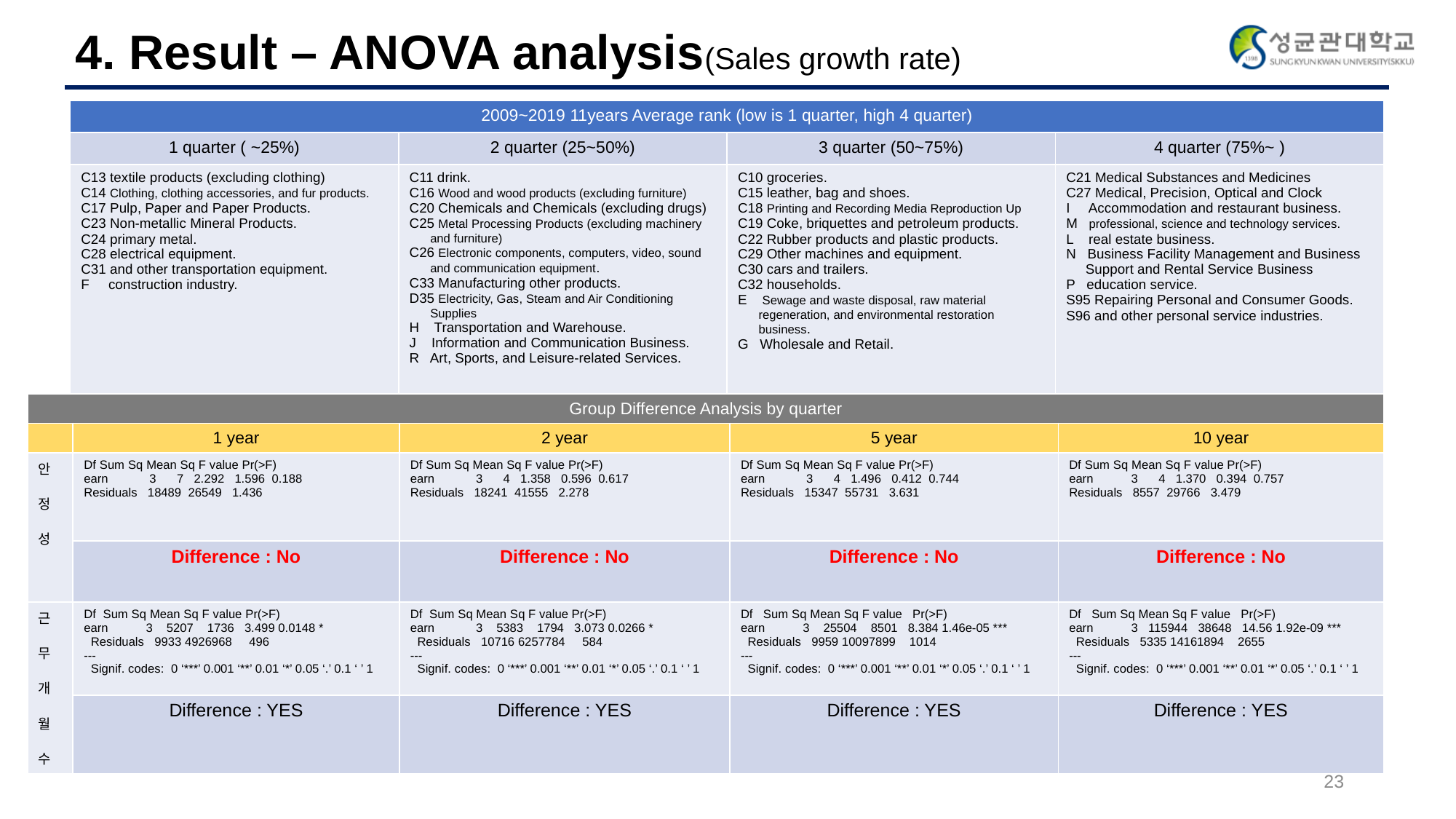

4. Result – ANOVA analysis(Sales growth rate)

| 2009~2019 11years Average rank (low is 1 quarter, high 4 quarter) | 25~50% | 50~75% | 75%~ |
| --- | --- | --- | --- |
| 1 quarter ( ~25%) | 2 quarter (25~50%) | 3 quarter (50~75%) | 4 quarter (75%~ ) |
| C13 textile products (excluding clothing) C14 Clothing, clothing accessories, and fur products. C17 Pulp, Paper and Paper Products. C23 Non-metallic Mineral Products. C24 primary metal. C28 electrical equipment. C31 and other transportation equipment. F construction industry. | C11 drink. C16 Wood and wood products (excluding furniture) C20 Chemicals and Chemicals (excluding drugs) C25 Metal Processing Products (excluding machinery and furniture) C26 Electronic components, computers, video, sound and communication equipment. C33 Manufacturing other products. D35 Electricity, Gas, Steam and Air Conditioning Supplies H Transportation and Warehouse. J Information and Communication Business. R Art, Sports, and Leisure-related Services. | C10 groceries. C15 leather, bag and shoes. C18 Printing and Recording Media Reproduction Up C19 Coke, briquettes and petroleum products. C22 Rubber products and plastic products. C29 Other machines and equipment. C30 cars and trailers. C32 households. E Sewage and waste disposal, raw material regeneration, and environmental restoration business. G Wholesale and Retail. | C21 Medical Substances and Medicines C27 Medical, Precision, Optical and Clock I Accommodation and restaurant business. M professional, science and technology services. L real estate business. N Business Facility Management and Business Support and Rental Service Business P education service. S95 Repairing Personal and Consumer Goods. S96 and other personal service industries. |

| Group Difference Analysis by quarter |  | 25~50% | 50~75% | 75%~ |
| --- | --- | --- | --- | --- |
|  | 1 year | 2 year | 5 year | 10 year |
| 안 정 성 | Df Sum Sq Mean Sq F value Pr(>F) earn 3 7 2.292 1.596 0.188 Residuals 18489 26549 1.436 | Df Sum Sq Mean Sq F value Pr(>F) earn 3 4 1.358 0.596 0.617 Residuals 18241 41555 2.278 | Df Sum Sq Mean Sq F value Pr(>F) earn 3 4 1.496 0.412 0.744 Residuals 15347 55731 3.631 | Df Sum Sq Mean Sq F value Pr(>F) earn 3 4 1.370 0.394 0.757 Residuals 8557 29766 3.479 |
|  | Difference : No | Difference : No | Difference : No | Difference : No |
| 근 무 개 월 수 | Df Sum Sq Mean Sq F value Pr(>F) earn 3 5207 1736 3.499 0.0148 \* Residuals 9933 4926968 496 --- Signif. codes: 0 ‘\*\*\*’ 0.001 ‘\*\*’ 0.01 ‘\*’ 0.05 ‘.’ 0.1 ‘ ’ 1 | Df Sum Sq Mean Sq F value Pr(>F) earn 3 5383 1794 3.073 0.0266 \* Residuals 10716 6257784 584 --- Signif. codes: 0 ‘\*\*\*’ 0.001 ‘\*\*’ 0.01 ‘\*’ 0.05 ‘.’ 0.1 ‘ ’ 1 | Df Sum Sq Mean Sq F value Pr(>F) earn 3 25504 8501 8.384 1.46e-05 \*\*\* Residuals 9959 10097899 1014 --- Signif. codes: 0 ‘\*\*\*’ 0.001 ‘\*\*’ 0.01 ‘\*’ 0.05 ‘.’ 0.1 ‘ ’ 1 | Df Sum Sq Mean Sq F value Pr(>F) earn 3 115944 38648 14.56 1.92e-09 \*\*\* Residuals 5335 14161894 2655 --- Signif. codes: 0 ‘\*\*\*’ 0.001 ‘\*\*’ 0.01 ‘\*’ 0.05 ‘.’ 0.1 ‘ ’ 1 |
|  | Difference : YES | Difference : YES | Difference : YES | Difference : YES |
23